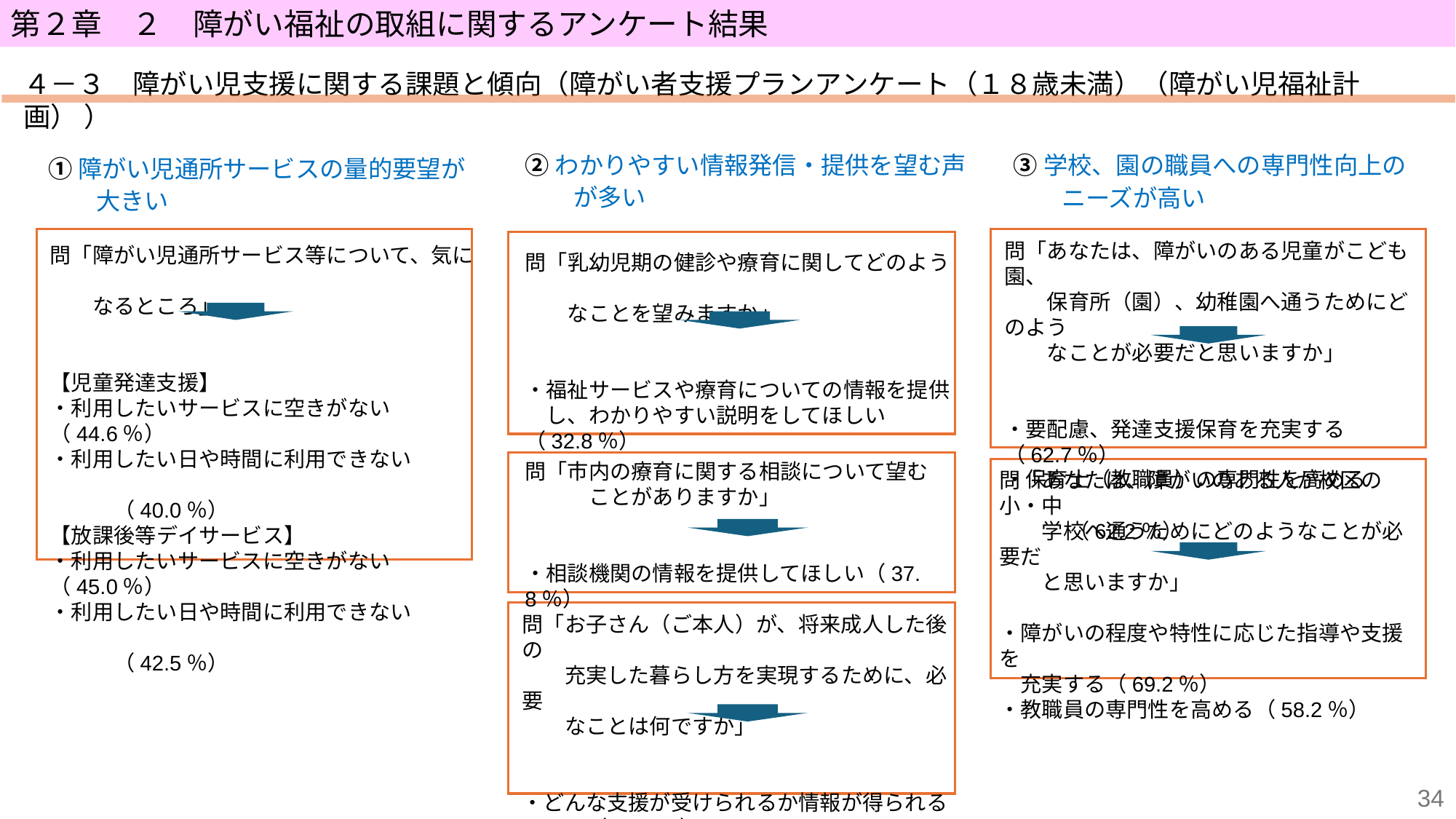

第２章　２　障がい福祉の取組に関するアンケート結果
４－３　障がい児支援に関する課題と傾向（障がい者支援プランアンケート（１８歳未満）（障がい児福祉計画） ）

②わかりやすい情報発信・提供を望む声
　　が多い
③学校、園の職員への専門性向上の
　　ニーズが高い
①障がい児通所サービスの量的要望が
　　大きい

問「あなたは、障がいのある児童がこども園、
　　保育所（園）、幼稚園へ通うためにどのよう
　　なことが必要だと思いますか」

・要配慮、発達支援保育を充実する（62.7％）
・保育士（教職員）の専門性を高める
　　　　　　　　　　　　　　　　　　　　　　（62.2％）
問「障がい児通所サービス等について、気に
　　なるところ」

【児童発達支援】
・利用したいサービスに空きがない（44.6％）
・利用したい日や時間に利用できない
　　　　　　　　　　　　　　　　　　　　　　（40.0％）
【放課後等デイサービス】
・利用したいサービスに空きがない（45.0％）
・利用したい日や時間に利用できない
　　　　　　　　　　　　　　　　　　　　　　（42.5％）

問「乳幼児期の健診や療育に関してどのよう
　　なことを望みますか」

・福祉サービスや療育についての情報を提供
　し、わかりやすい説明をしてほしい（32.8％）

問「市内の療育に関する相談について望む
　　　ことがありますか」

・相談機関の情報を提供してほしい（37.8％）

問「あなたは、障がいのある人が校区の小・中
　　学校へ通うためにどのようなことが必要だ
　　と思いますか」

・障がいの程度や特性に応じた指導や支援を
　充実する（69.2％）
・教職員の専門性を高める（58.2％）

問「お子さん（ご本人）が、将来成人した後の
　　充実した暮らし方を実現するために、必要
　　なことは何ですか」

・どんな支援が受けられるか情報が得られる
　こと（39.3％）

34